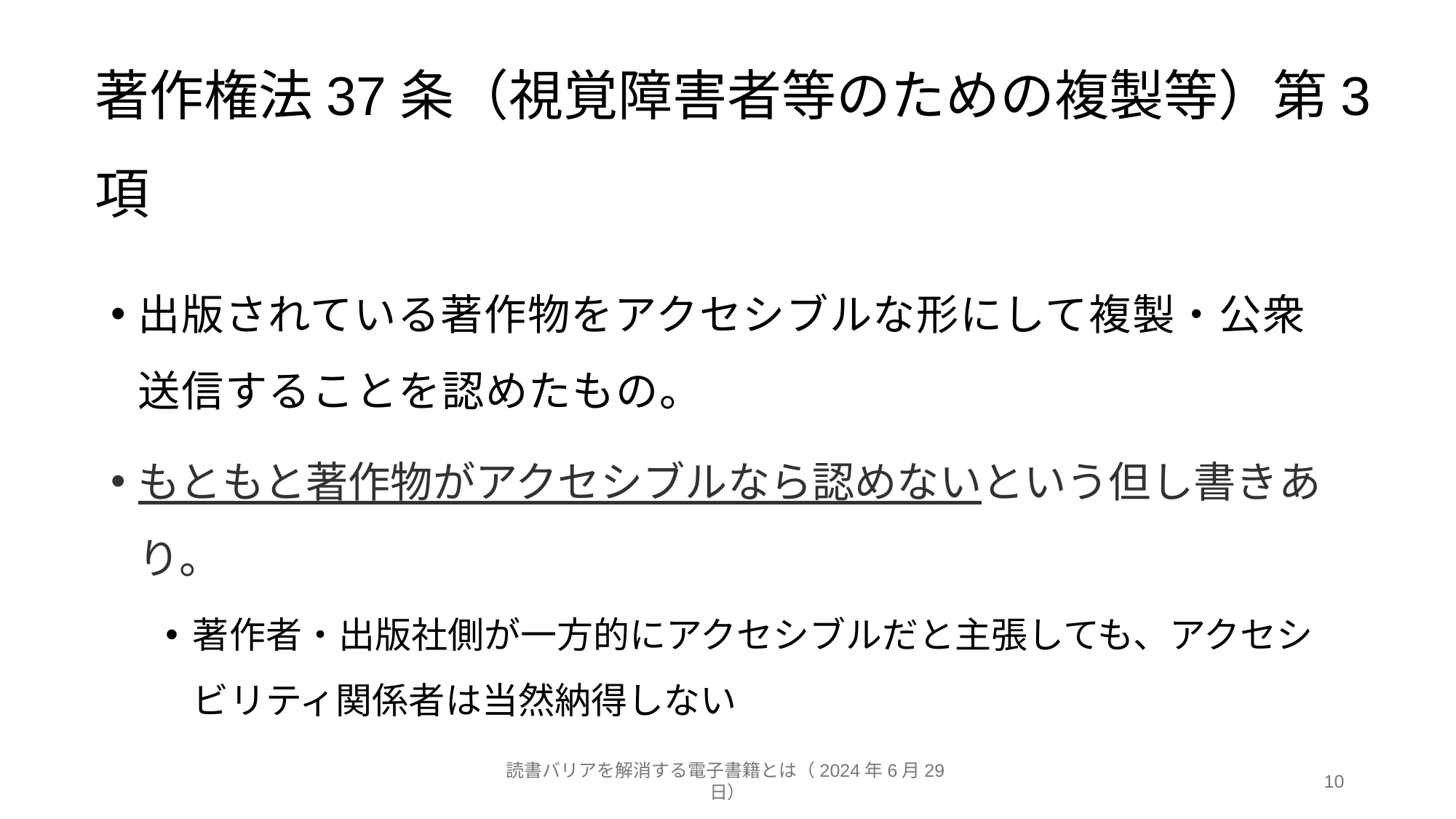

# 著作権法37条（視覚障害者等のための複製等）第3項
出版されている著作物をアクセシブルな形にして複製・公衆送信することを認めたもの。
もともと著作物がアクセシブルなら認めないという但し書きあり。
著作者・出版社側が一方的にアクセシブルだと主張しても、アクセシビリティ関係者は当然納得しない
読書バリアを解消する電子書籍とは（2024年6月29日）
10